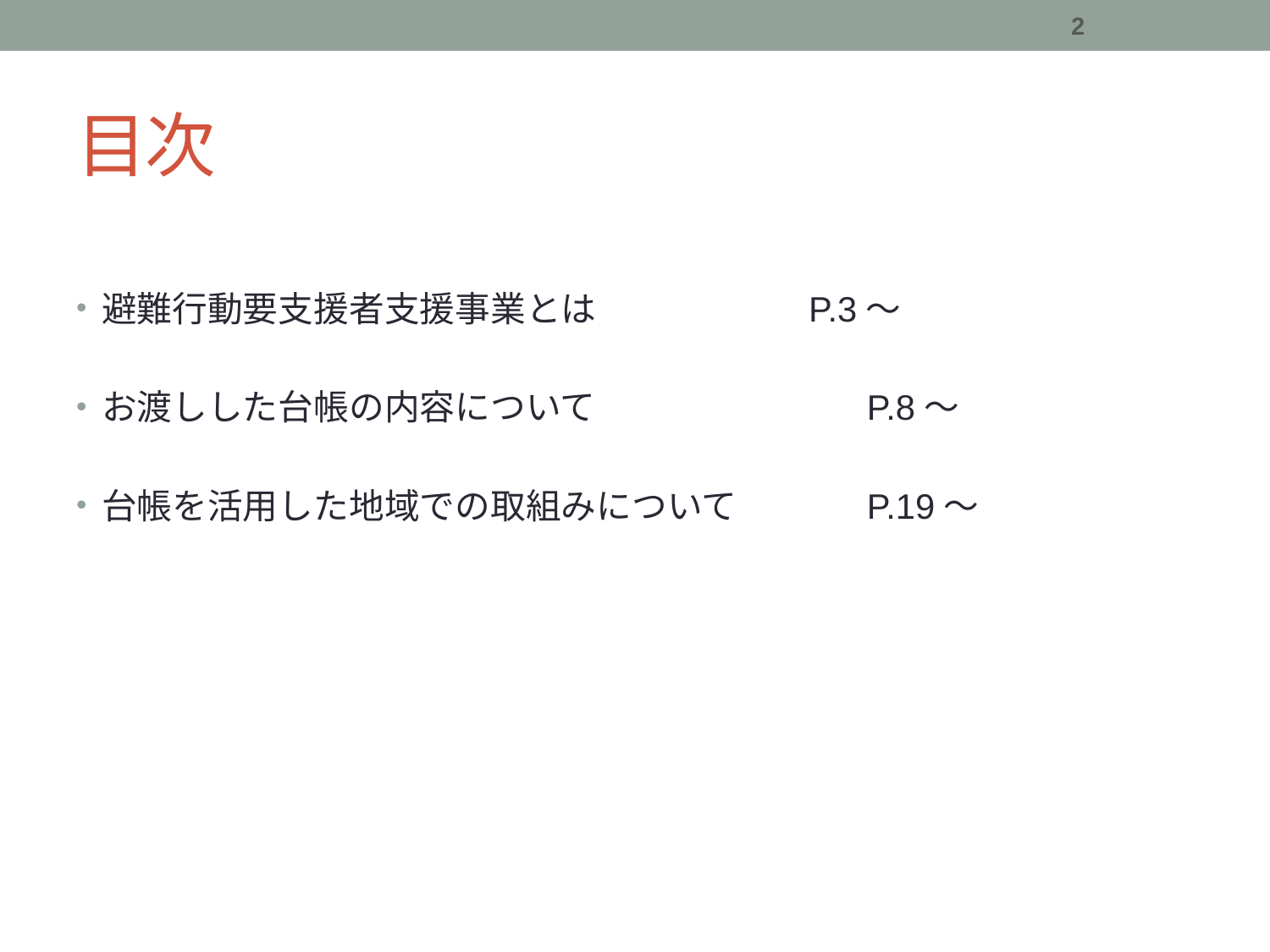

2
# 目次

避難行動要支援者支援事業とは              　　   P.3～

お渡しした台帳の内容について　　　　　　　  P.8～

台帳を活用した地域での取組みについて　  　　P.19～